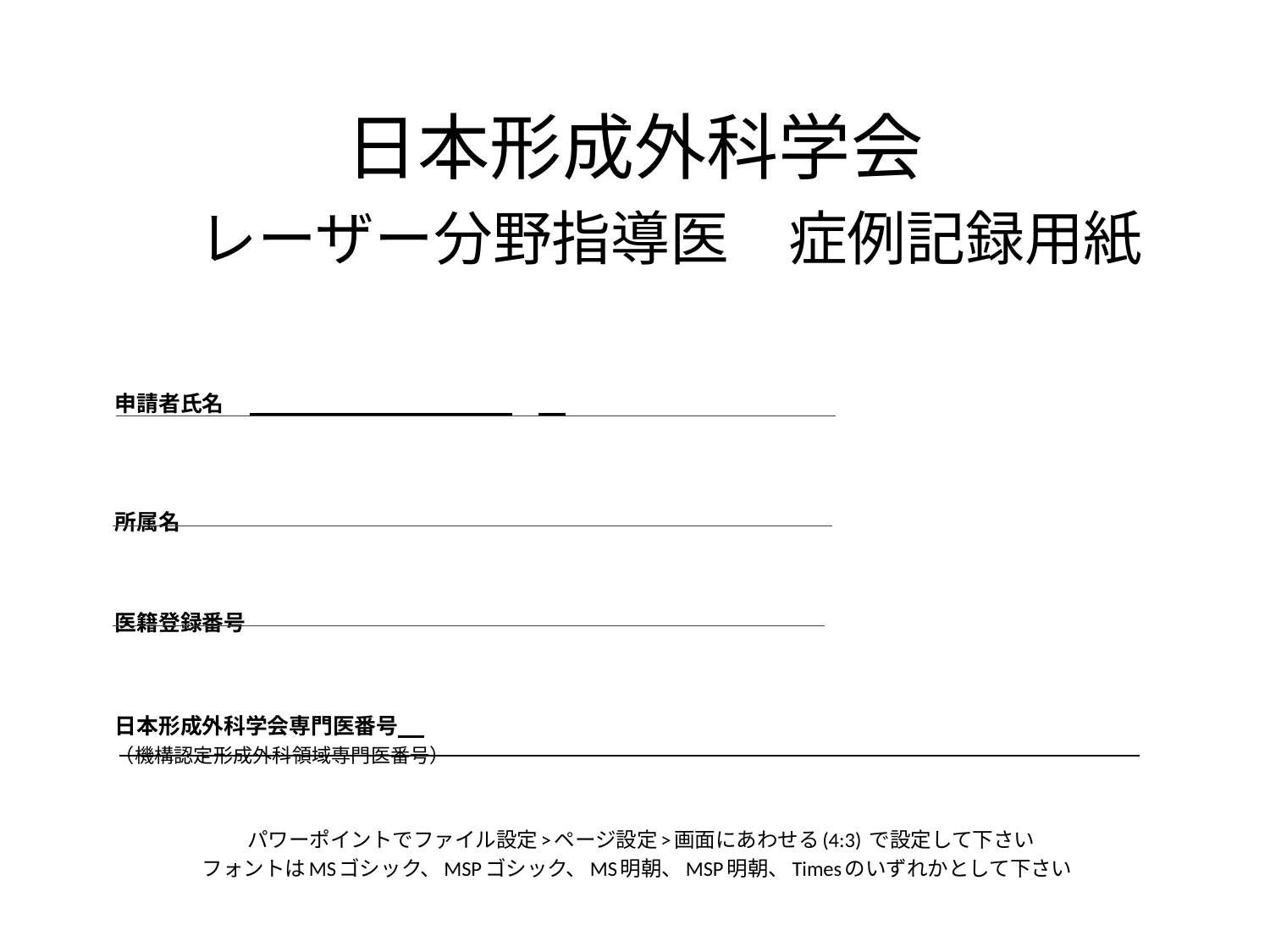

# 日本形成外科学会 　レーザー分野指導医　症例記録用紙

申請者氏名

所属名

医籍登録番号

日本形成外科学会専門医番号
（機構認定形成外科領域専門医番号）

 パワーポイントでファイル設定>ページ設定>画面にあわせる(4:3) で設定して下さい
フォントはMSゴシック、MSPゴシック、MS明朝、MSP明朝、Timesのいずれかとして下さい